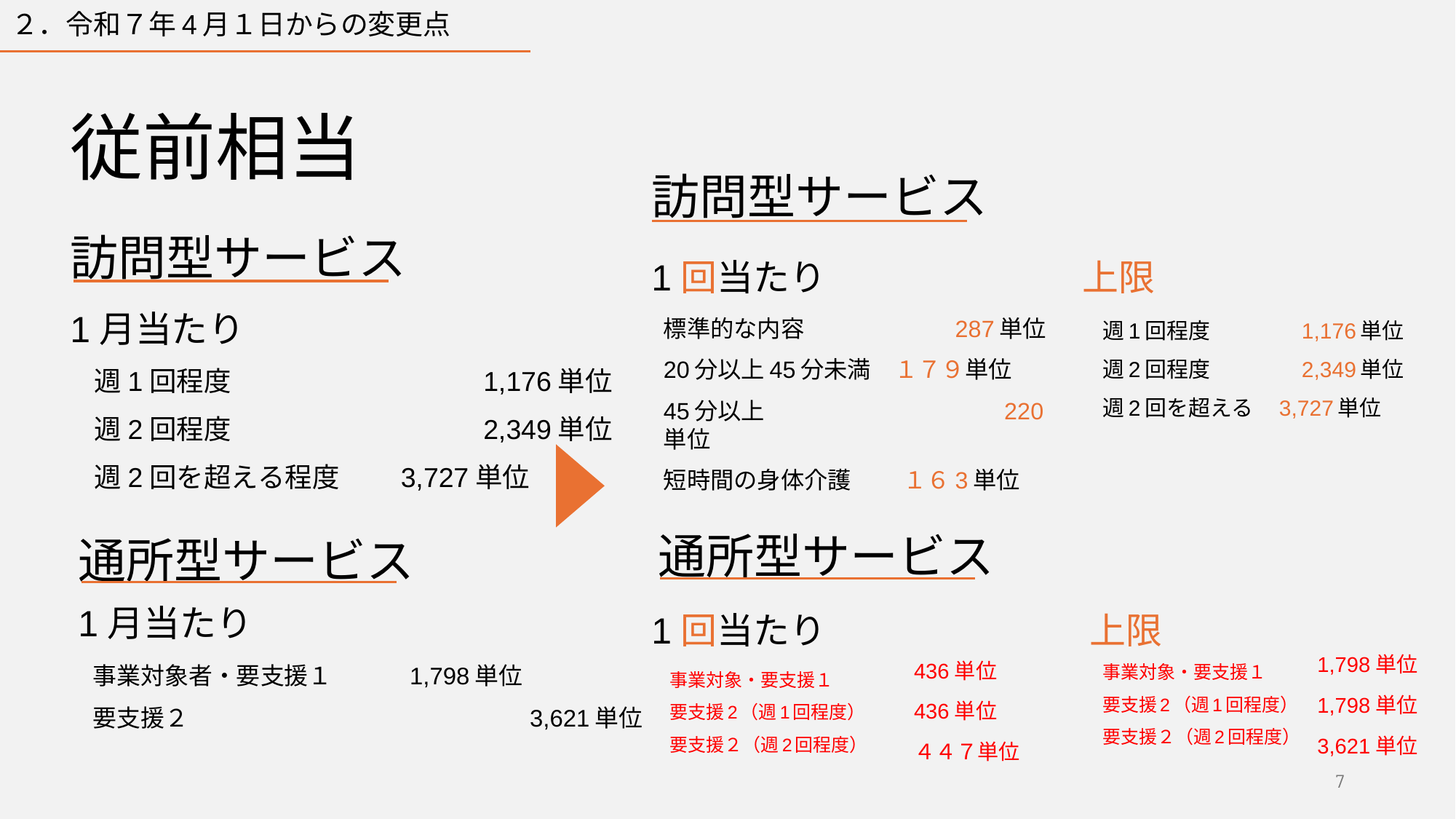

２．令和７年4月１日からの変更点
従前相当
訪問型サービス
1回当たり
上限
標準的な内容　　　　　　 287単位
20分以上45分未満　１７９単位
45分以上　　　　　　　　　　220単位
短時間の身体介護　　 １６3単位
週1回程度　　　　1,176単位
週2回程度　　　　2,349単位
週2回を超える　3,727単位
訪問型サービス
週1回程度　　　　　　　　　1,176単位
週2回程度　　　　　　　　　2,349単位
週2回を超える程度　　3,727単位
1月当たり

通所型サービス
上限
1回当たり
事業対象・要支援１
要支援2（週1回程度）
要支援２（週2回程度）
通所型サービス
事業対象者・要支援１　　　1,798単位
要支援２　　　　　　　　　　　　　　3,621単位
1月当たり
1,798単位
1,798単位
3,621単位
436単位
436単位
４４７単位
事業対象・要支援１
要支援2（週1回程度）
要支援２（週2回程度）
7